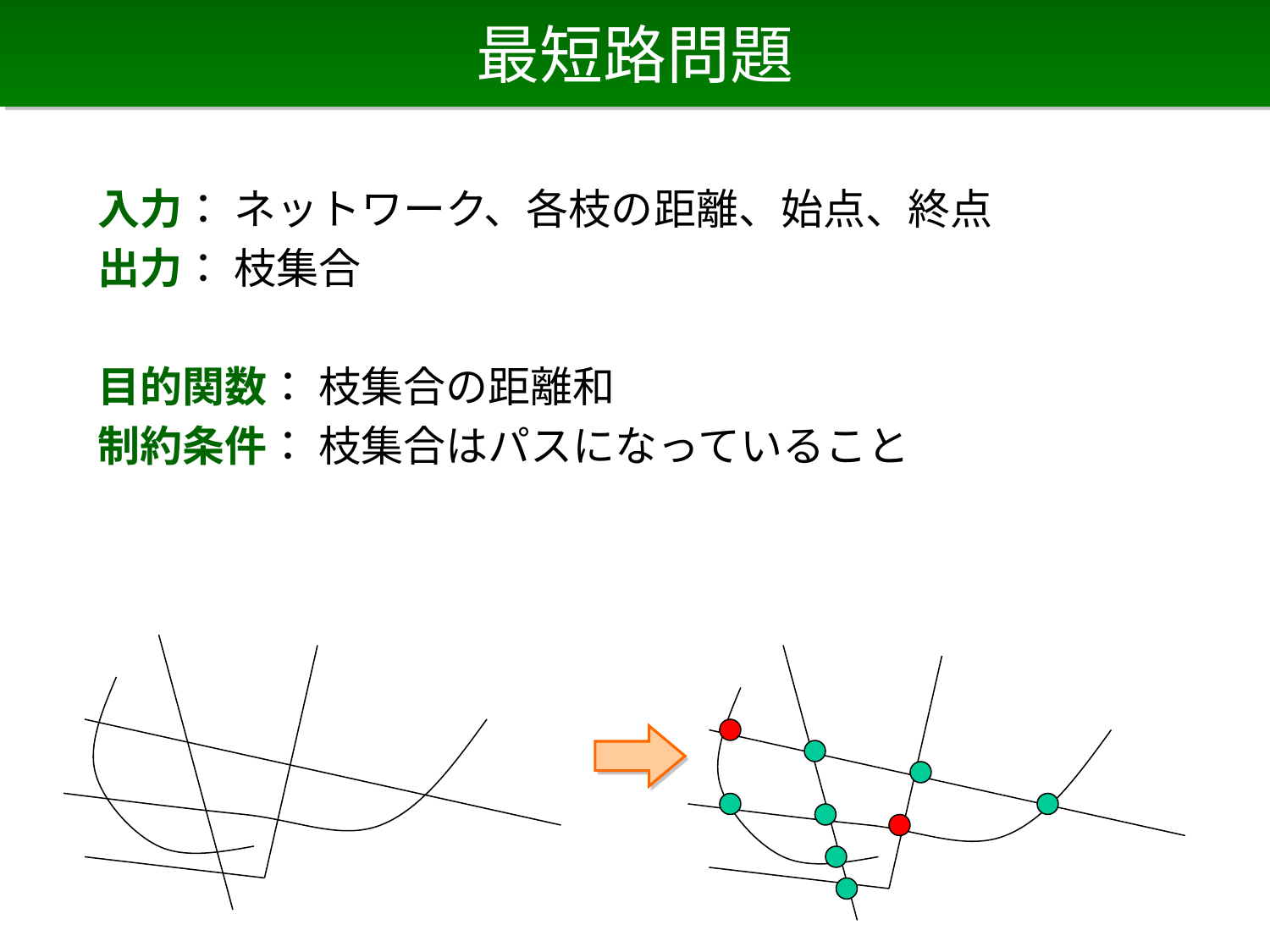

# 最短路問題
入力： ネットワーク、各枝の距離、始点、終点
出力： 枝集合

目的関数： 枝集合の距離和
制約条件： 枝集合はパスになっていること